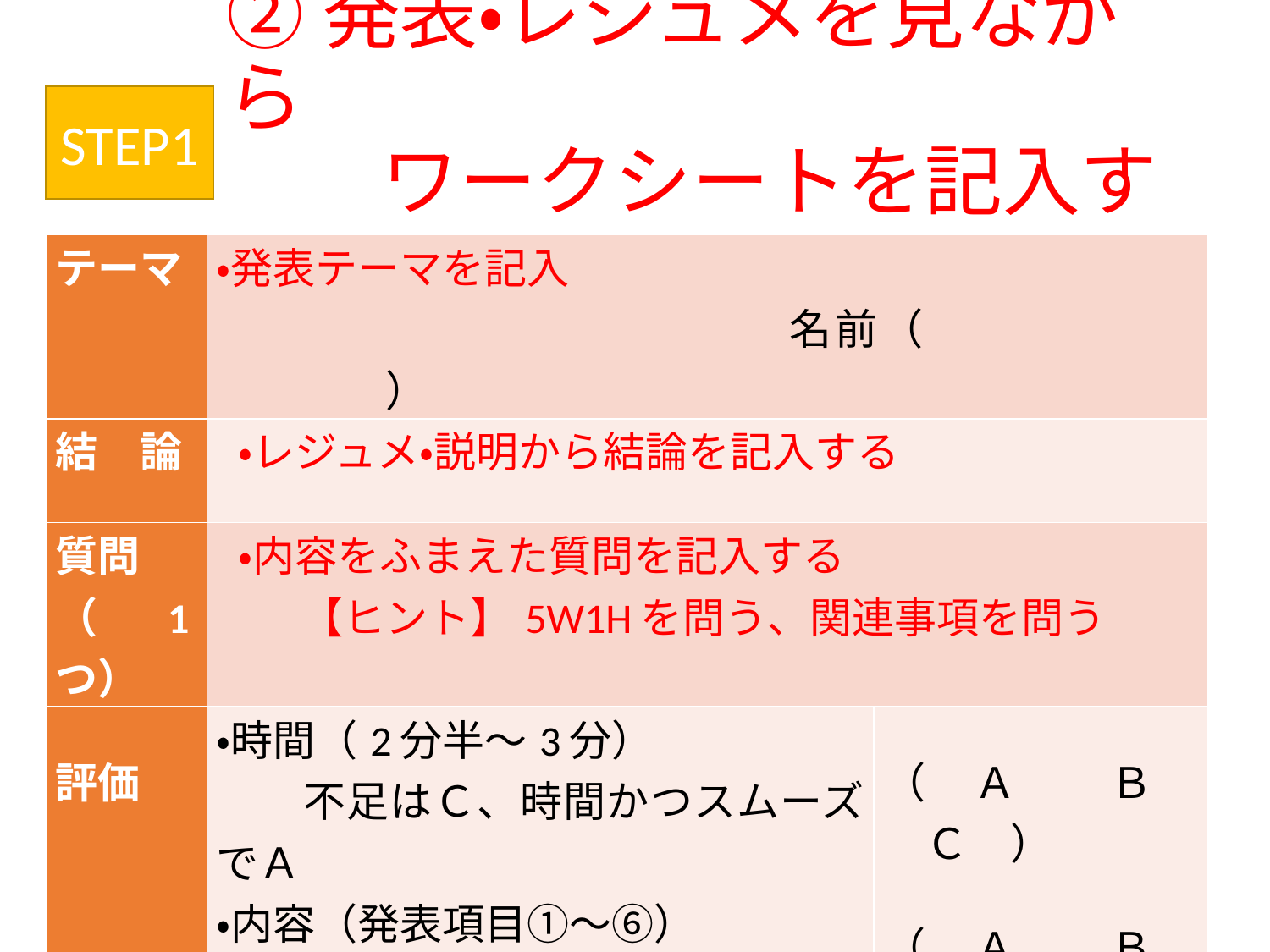

# ②発表・レジュメを見ながら 　　ワークシートを記入する
STEP1
| テーマ | ・発表テーマを記入  　　名前（　　　　　　　　　　） |  |
| --- | --- | --- |
| 結　論 | ・レジュメ・説明から結論を記入する |  |
| 質問 （1つ） | ・内容をふまえた質問を記入する 　　【ヒント】5W1Hを問う、関連事項を問う |  |
| 評価 | ・時間（2分半～3分） 　　不足はＣ、時間かつスムーズでＡ ・内容（発表項目①～⑥） 　　すべてでＡ、不足の量でＢ～Ｃ ・レジュメ（見本をふまえた内容） 　　項目あるＡ、不足の量でＢ～Ｃ | （　Ａ　　Ｂ　　Ｃ　） （　Ａ　　Ｂ　　Ｃ　） （　Ａ　　Ｂ　　Ｃ　） |